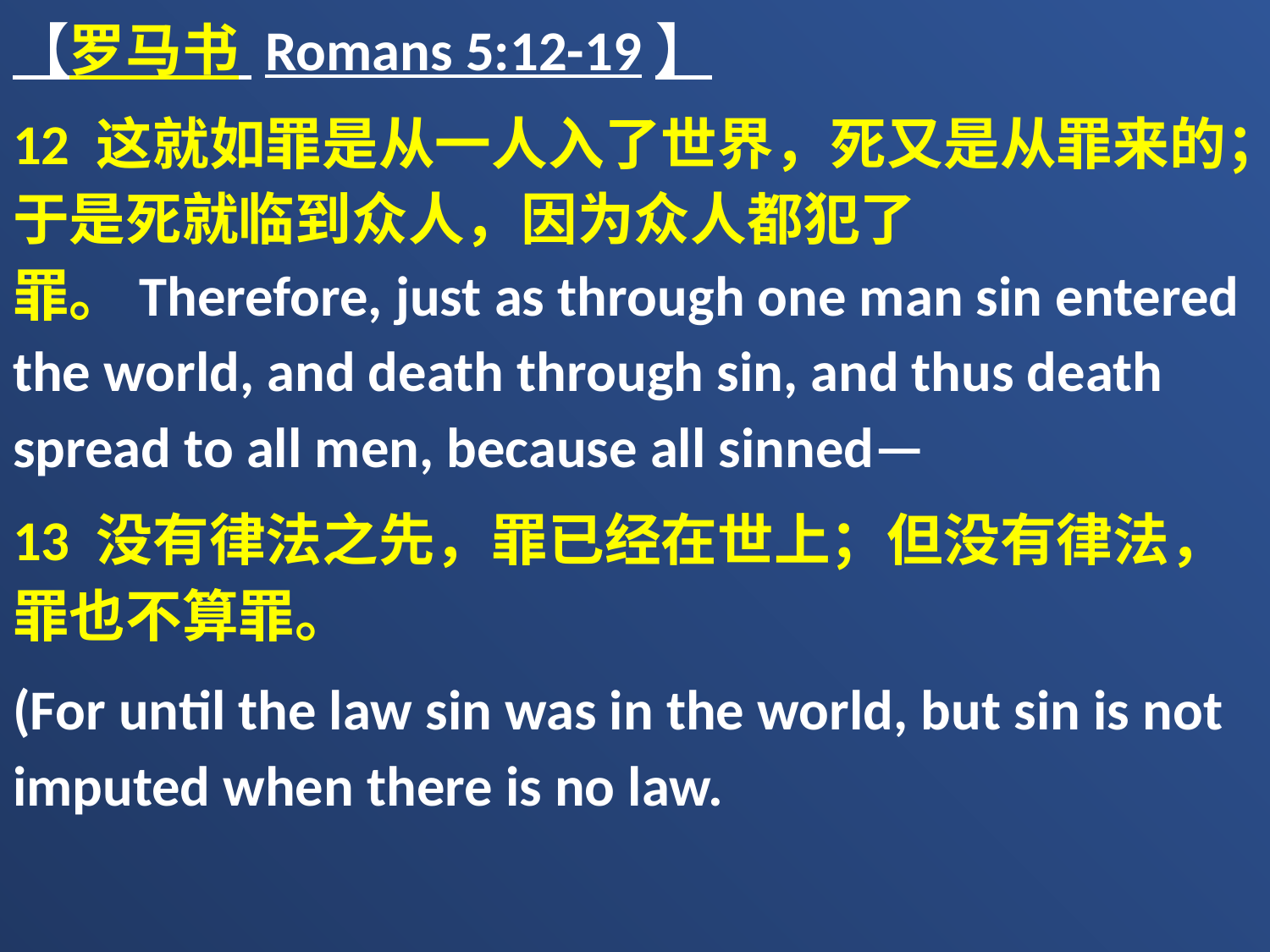

【罗马书 Romans 5:12-19】
12 这就如罪是从一人入了世界，死又是从罪来的；于是死就临到众人，因为众人都犯了罪。Therefore, just as through one man sin entered the world, and death through sin, and thus death spread to all men, because all sinned—
13 没有律法之先，罪已经在世上；但没有律法，罪也不算罪。
(For until the law sin was in the world, but sin is not imputed when there is no law.